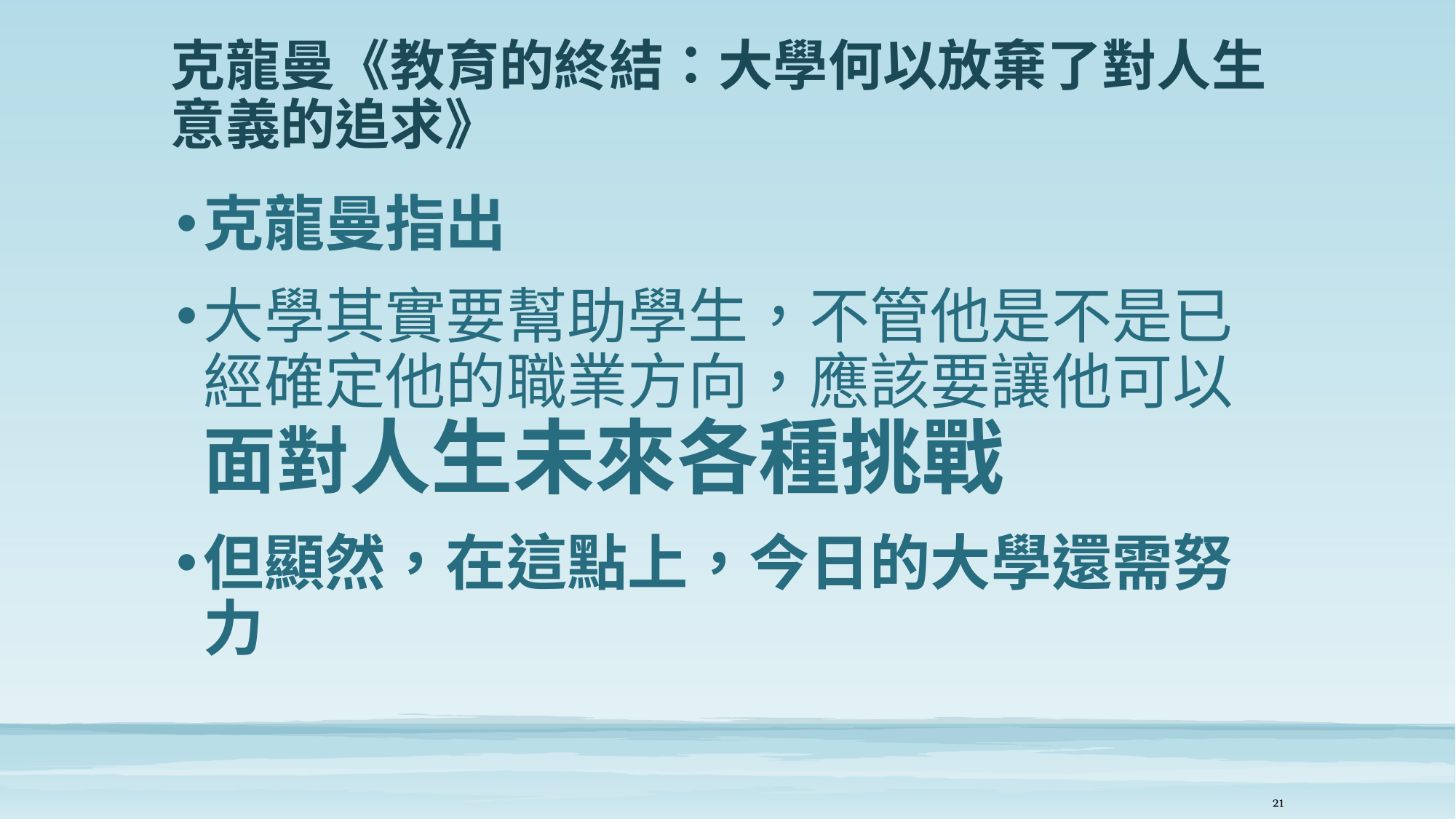

# 克龍曼《教育的終結：大學何以放棄了對人生意義的追求》
克龍曼指出
大學其實要幫助學生，不管他是不是已經確定他的職業方向，應該要讓他可以面對人生未來各種挑戰
但顯然，在這點上，今日的大學還需努力
21